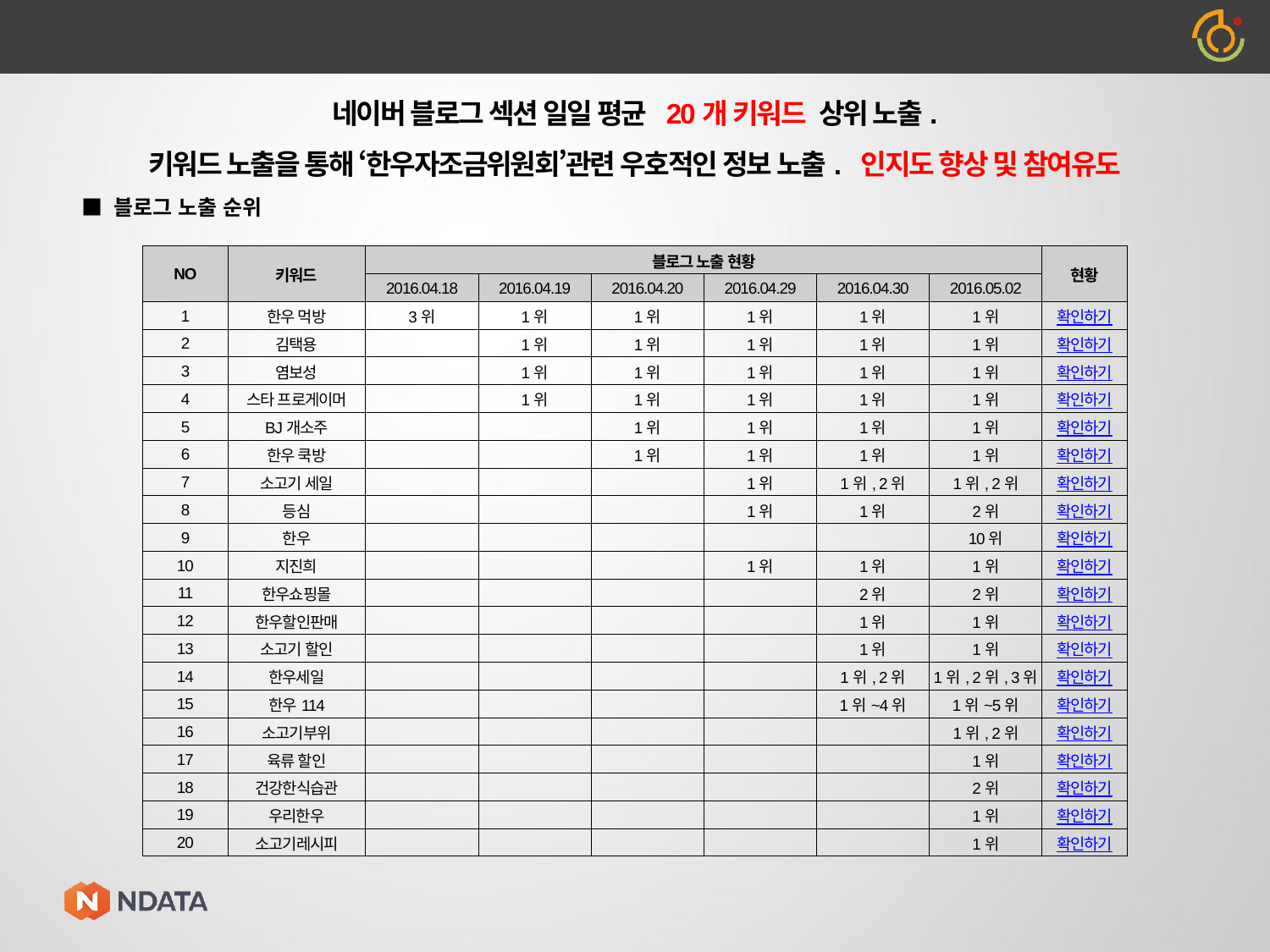

2-1. Blog – 키워드 노출 현황
네이버 블로그 섹션 일일 평균  20개 키워드  상위 노출.
키워드 노출을 통해 ‘한우자조금위원회’관련 우호적인 정보 노출.  인지도 향상 및 참여유도
■ 블로그 노출 순위
| NO | 키워드 | 블로그 노출 현황 |  |  |  |  |  | 현황 |
| --- | --- | --- | --- | --- | --- | --- | --- | --- |
|  |  | 2016.04.18 | 2016.04.19 | 2016.04.20 | 2016.04.29 | 2016.04.30 | 2016.05.02 |  |
| 1 | 한우 먹방 | 3위 | 1위 | 1위 | 1위 | 1위 | 1위 | 확인하기 |
| 2 | 김택용 |  | 1위 | 1위 | 1위 | 1위 | 1위 | 확인하기 |
| 3 | 염보성 |  | 1위 | 1위 | 1위 | 1위 | 1위 | 확인하기 |
| 4 | 스타 프로게이머 |  | 1위 | 1위 | 1위 | 1위 | 1위 | 확인하기 |
| 5 | BJ개소주 |  |  | 1위 | 1위 | 1위 | 1위 | 확인하기 |
| 6 | 한우 쿡방 |  |  | 1위 | 1위 | 1위 | 1위 | 확인하기 |
| 7 | 소고기 세일 |  |  |  | 1위 | 1위, 2위 | 1위, 2위 | 확인하기 |
| 8 | 등심 |  |  |  | 1위 | 1위 | 2위 | 확인하기 |
| 9 | 한우 |  |  |  |  |  | 10위 | 확인하기 |
| 10 | 지진희 |  |  |  | 1위 | 1위 | 1위 | 확인하기 |
| 11 | 한우쇼핑몰 |  |  |  |  | 2위 | 2위 | 확인하기 |
| 12 | 한우할인판매 |  |  |  |  | 1위 | 1위 | 확인하기 |
| 13 | 소고기 할인 |  |  |  |  | 1위 | 1위 | 확인하기 |
| 14 | 한우세일 |  |  |  |  | 1위, 2위 | 1위, 2위, 3위 | 확인하기 |
| 15 | 한우114 |  |  |  |  | 1위~4위 | 1위~5위 | 확인하기 |
| 16 | 소고기부위 |  |  |  |  |  | 1위, 2위 | 확인하기 |
| 17 | 육류 할인 |  |  |  |  |  | 1위 | 확인하기 |
| 18 | 건강한식습관 |  |  |  |  |  | 2위 | 확인하기 |
| 19 | 우리한우 |  |  |  |  |  | 1위 | 확인하기 |
| 20 | 소고기레시피 |  |  |  |  |  | 1위 | 확인하기 |